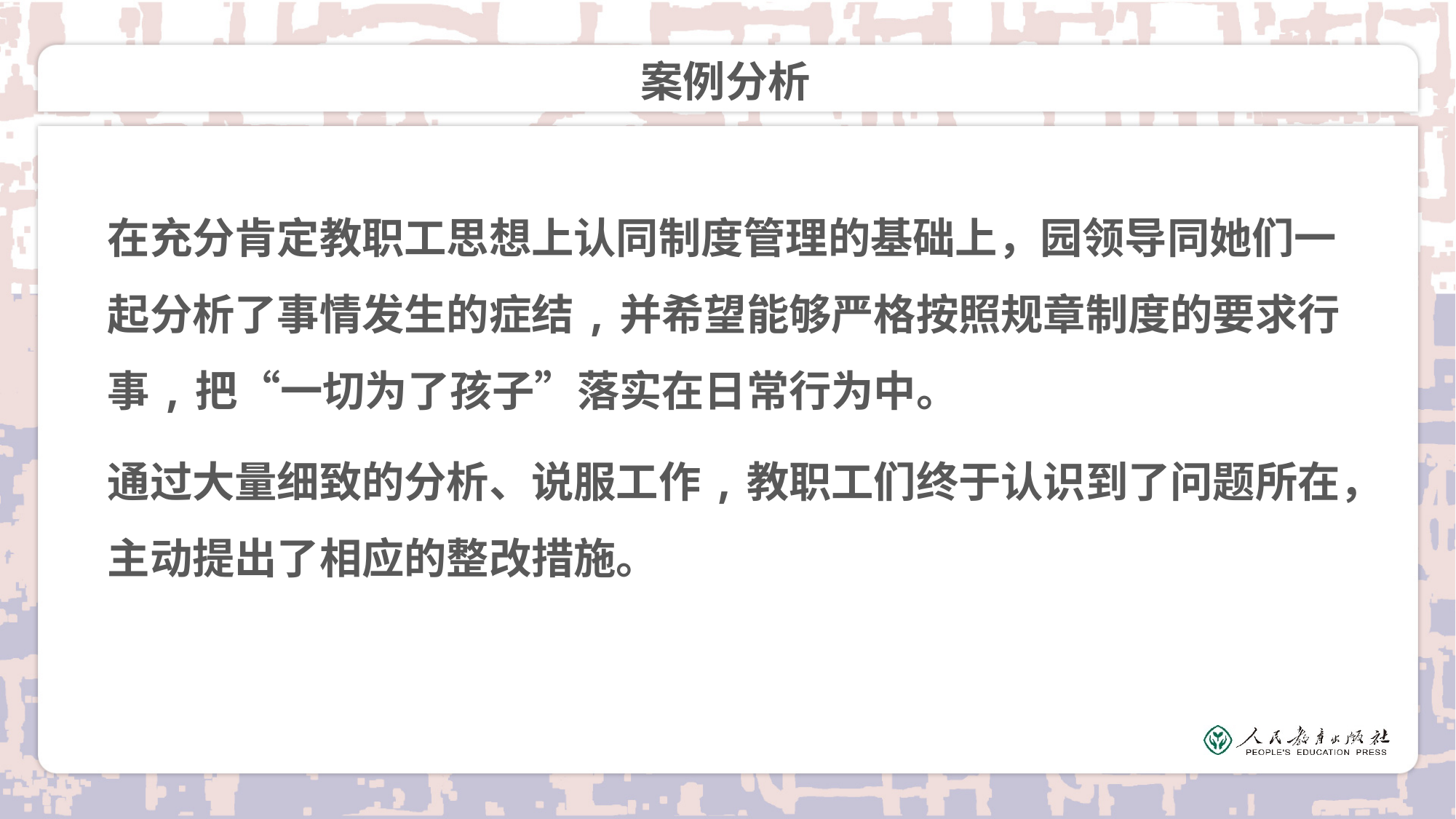

# 案例分析
在充分肯定教职工思想上认同制度管理的基础上，园领导同她们一起分析了事情发生的症结,并希望能够严格按照规章制度的要求行事,把“一切为了孩子”落实在日常行为中。
通过大量细致的分析、说服工作,教职工们终于认识到了问题所在，主动提出了相应的整改措施。